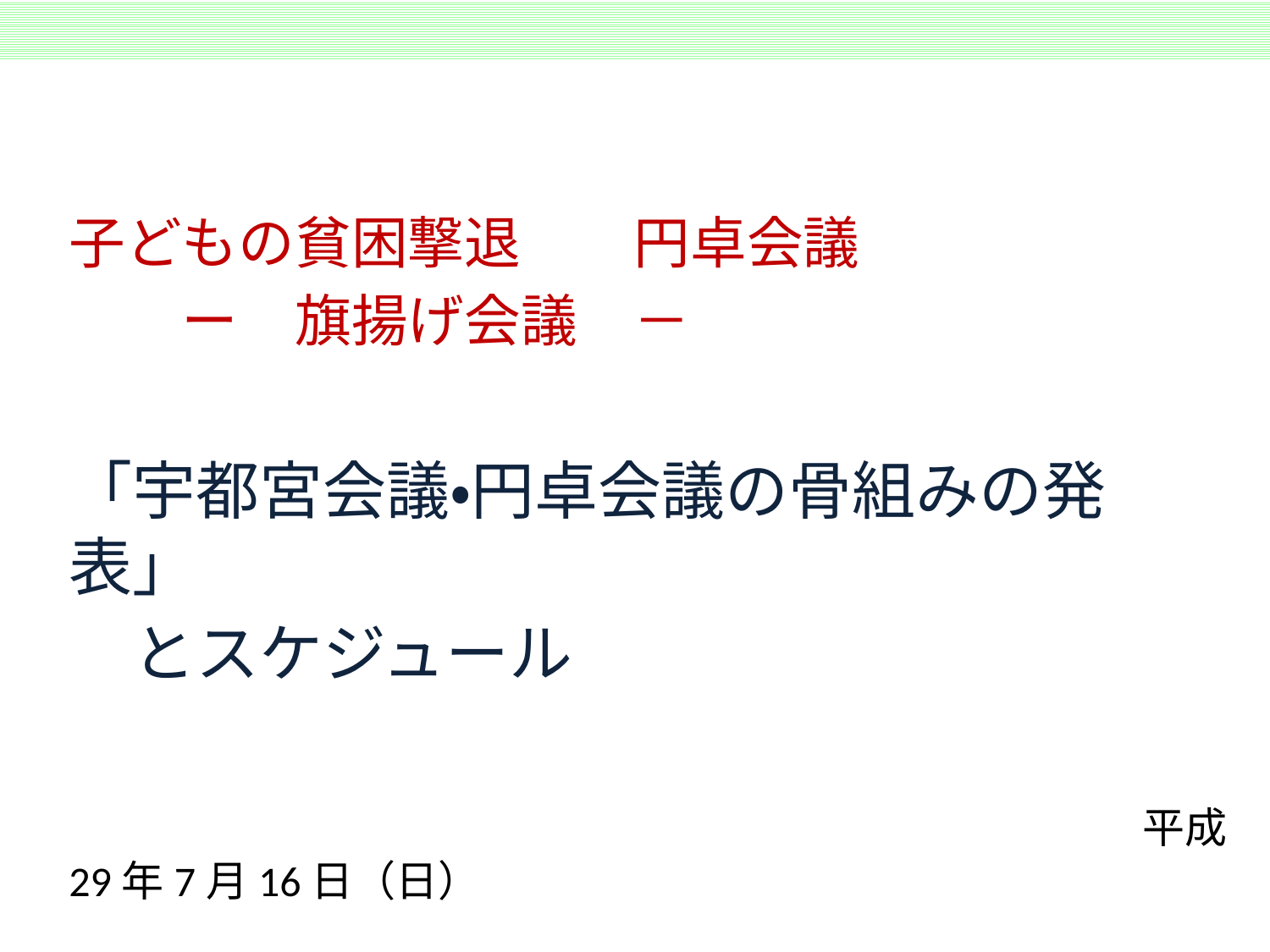

子どもの貧困撃退　　円卓会議
　　ー　旗揚げ会議　－

「宇都宮会議・円卓会議の骨組みの発表」
　とスケジュール

　　　　　　　　　　　　　　　　　　　平成29年7月16日（日）
　　　　　　　　　　　　　　  　　　　　　　　　　　　　　　　　　　荻津　守